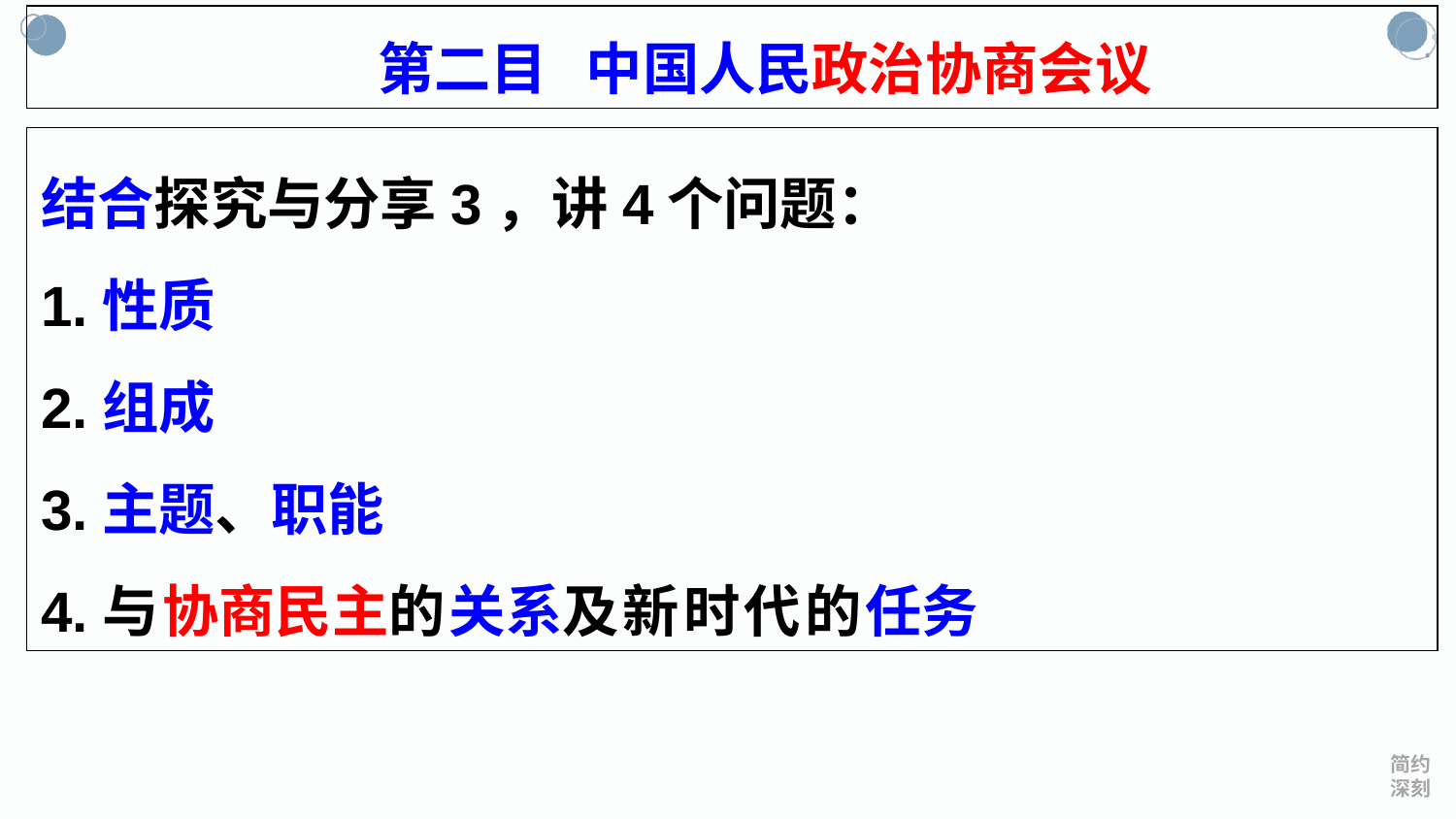

第二目   中国人民政治协商会议
结合探究与分享3，讲4个问题：
1.性质
2.组成
3.主题、职能
4.与协商民主的关系及新时代的任务